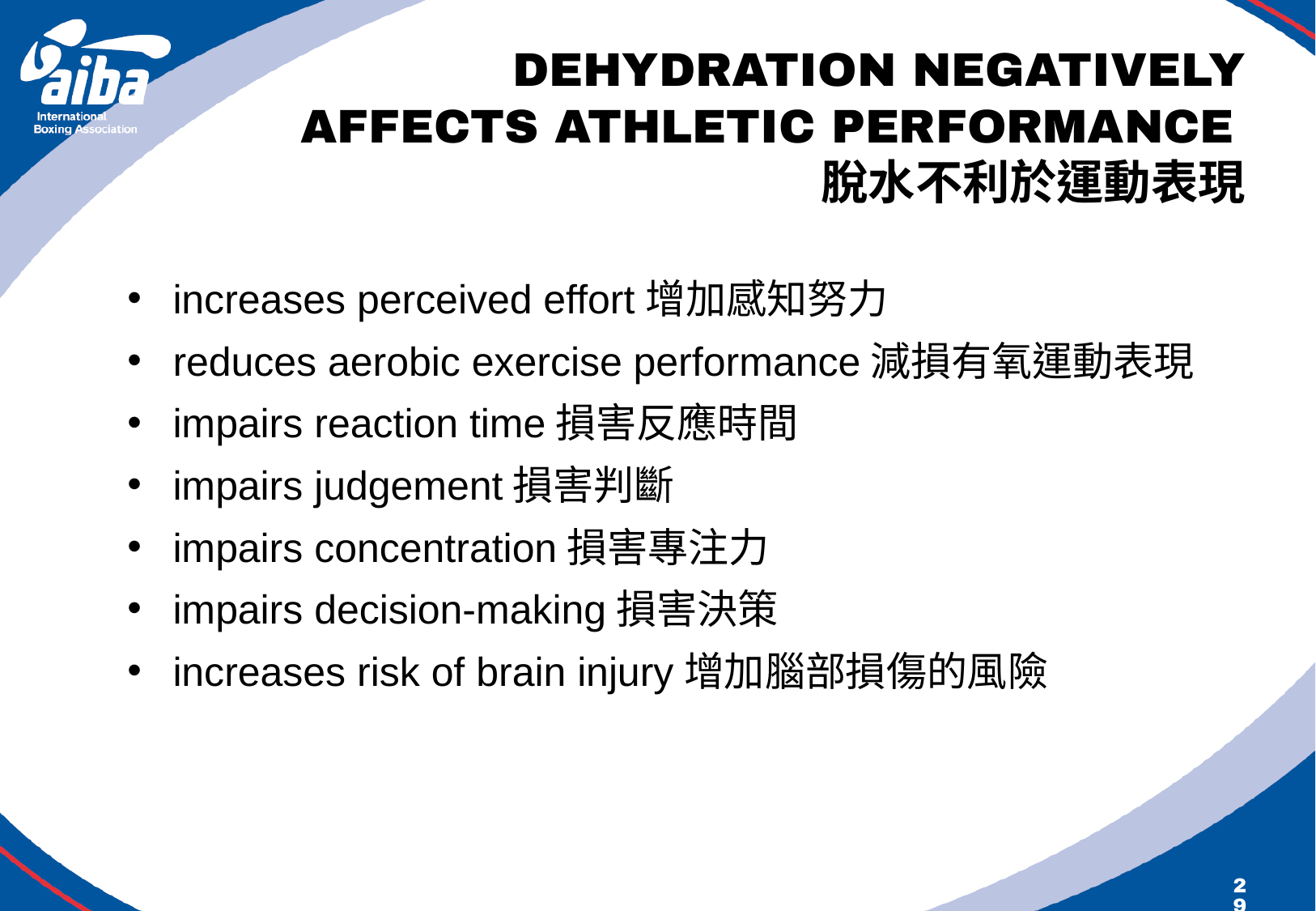

# DEHYDRATION NEGATIVELY AFFECTS ATHLETIC PERFORMANCE脫水不利於運動表現
increases perceived effort增加感知努力
reduces aerobic exercise performance減損有氧運動表現
impairs reaction time損害反應時間
impairs judgement損害判斷
impairs concentration損害專注力
impairs decision-making損害決策
increases risk of brain injury增加腦部損傷的風險

298